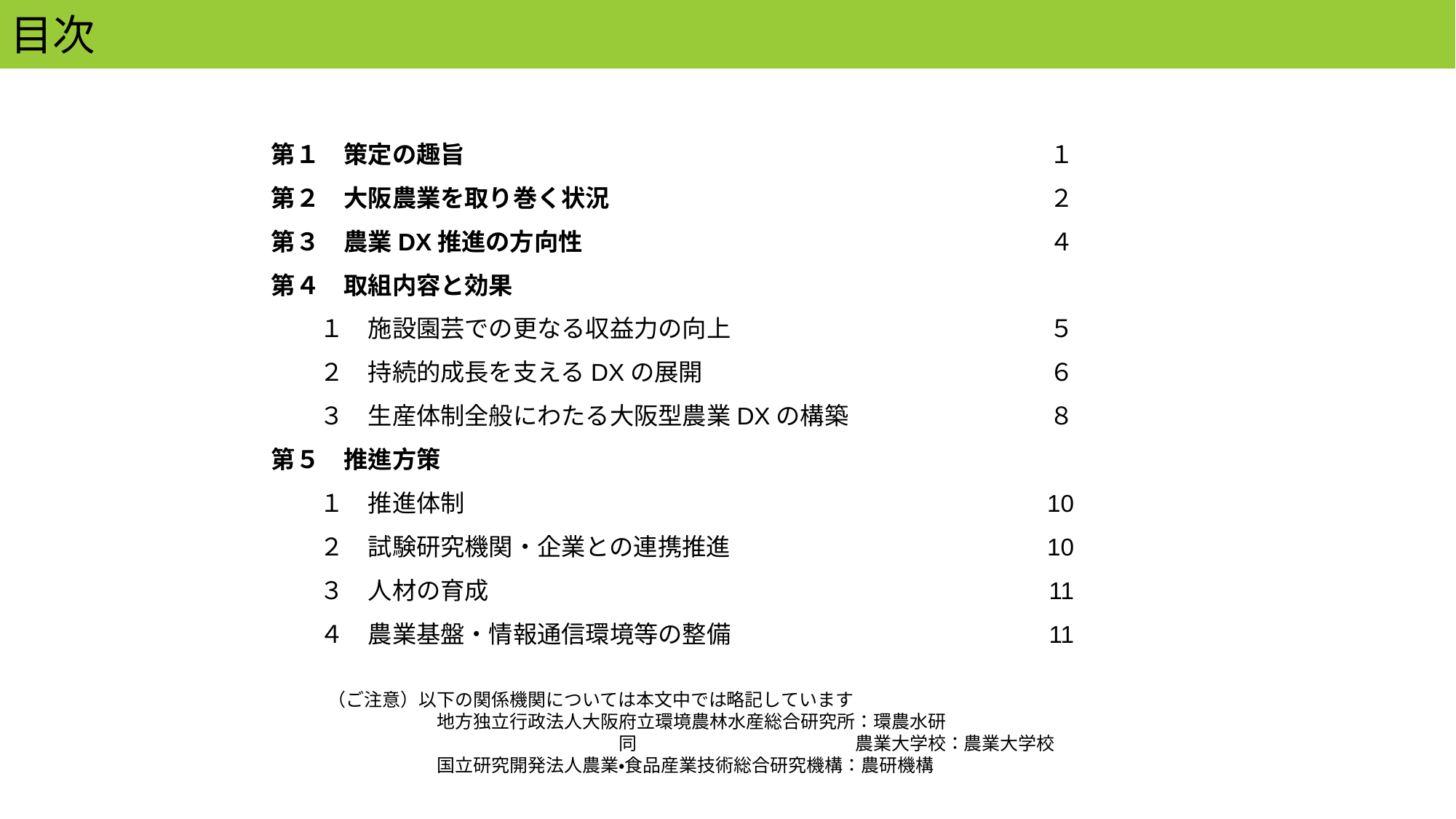

目次
第１　策定の趣旨
第２　大阪農業を取り巻く状況
第３　農業DX推進の方向性
第４　取組内容と効果
　　１　施設園芸での更なる収益力の向上
　　２　持続的成長を支えるDXの展開
　　３　生産体制全般にわたる大阪型農業DXの構築
第５　推進方策
　　１　推進体制
　　２　試験研究機関・企業との連携推進
　　３　人材の育成
　　４　農業基盤・情報通信環境等の整備

１
２
４

５
６
８

10
10
11
11

（ご注意）以下の関係機関については本文中では略記しています
　　　　　　地方独立行政法人大阪府立環境農林水産総合研究所：環農水研
　　　　　　　　　　　　　　　　同　　　　　　　　　　　　農業大学校：農業大学校
　　　　　　国立研究開発法人農業・食品産業技術総合研究機構：農研機構